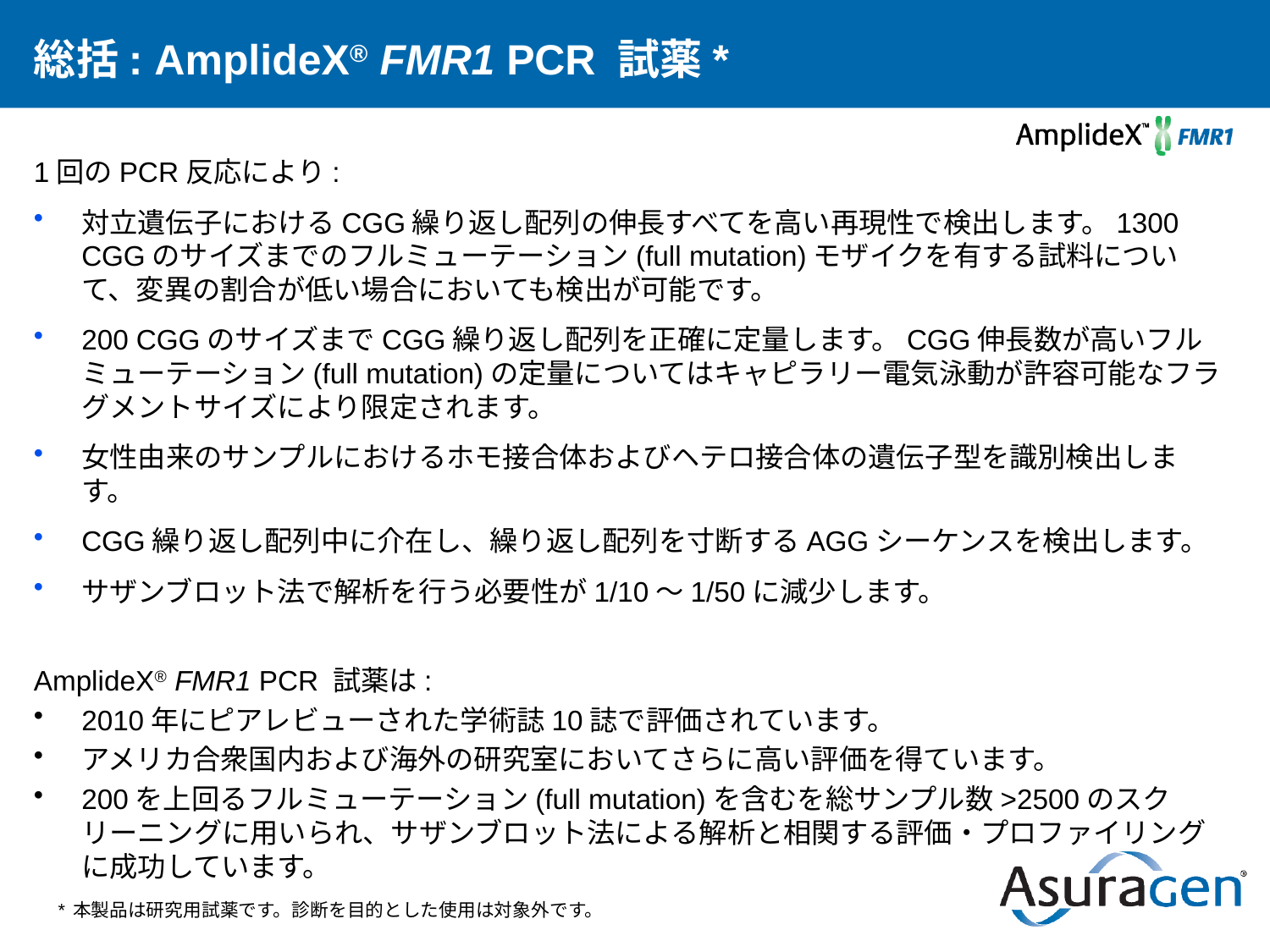

# 総括: AmplideX® FMR1 PCR 試薬*
1回のPCR反応により:
対立遺伝子におけるCGG繰り返し配列の伸長すべてを高い再現性で検出します。1300 CGGのサイズまでのフルミューテーション(full mutation)モザイクを有する試料について、変異の割合が低い場合においても検出が可能です。
200 CGGのサイズまでCGG繰り返し配列を正確に定量します。CGG伸長数が高いフルミューテーション(full mutation)の定量についてはキャピラリー電気泳動が許容可能なフラグメントサイズにより限定されます。
女性由来のサンプルにおけるホモ接合体およびヘテロ接合体の遺伝子型を識別検出します。
CGG繰り返し配列中に介在し、繰り返し配列を寸断するAGGシーケンスを検出します。
サザンブロット法で解析を行う必要性が1/10～1/50に減少します。

AmplideX® FMR1 PCR 試薬は:
2010年にピアレビューされた学術誌10誌で評価されています。
アメリカ合衆国内および海外の研究室においてさらに高い評価を得ています。
200を上回るフルミューテーション(full mutation)を含むを総サンプル数>2500のスクリーニングに用いられ、サザンブロット法による解析と相関する評価・プロファイリングに成功しています。
*本製品は研究用試薬です。診断を目的とした使用は対象外です。